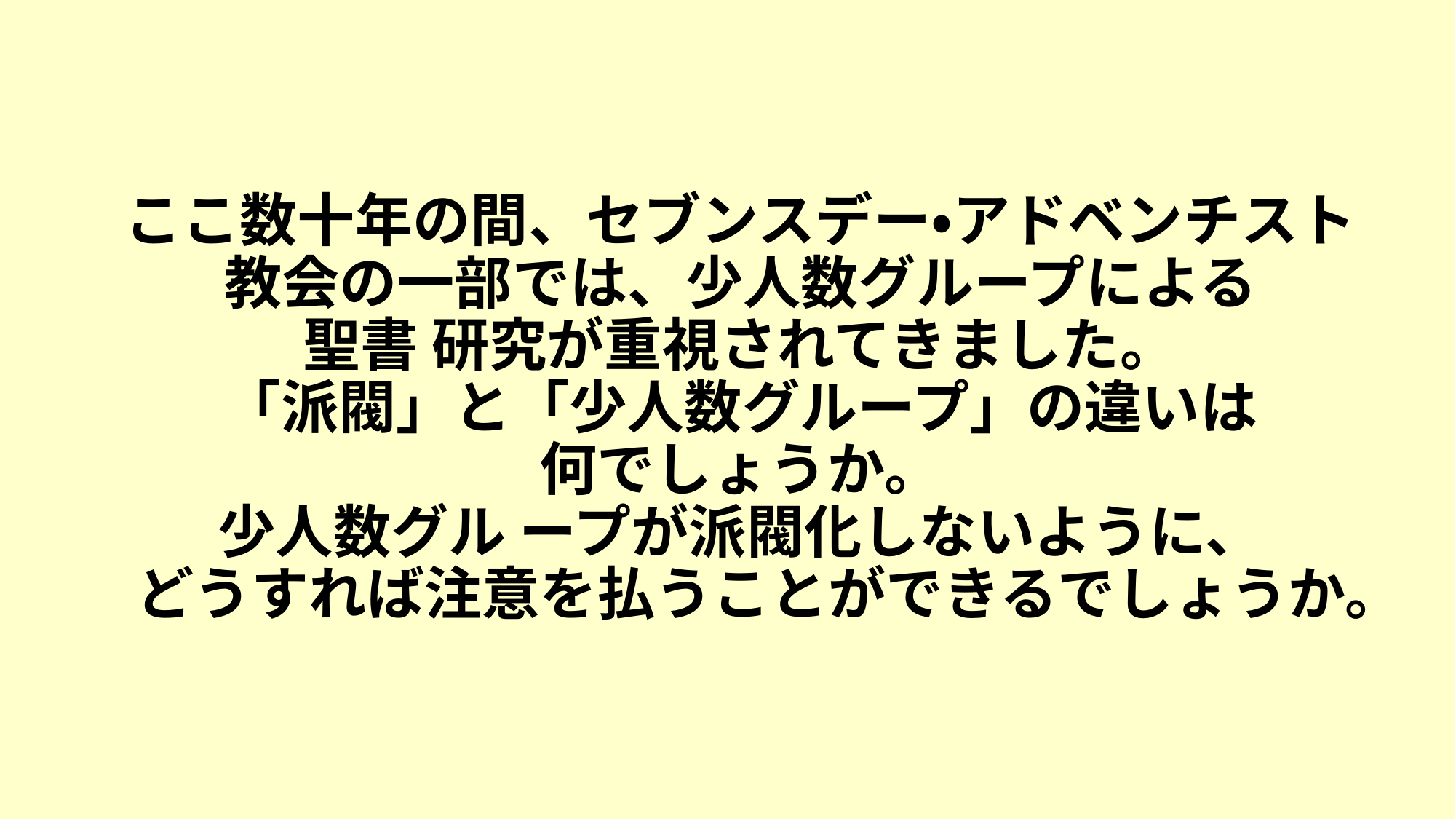

# ここ数十年の間、セブンスデー・アドベンチスト教会の一部では、少人数グループによる 聖書 研究が重視されてきました。 「派閥」と「少人数グループ」の違いは 何でしょうか。 少人数グル ープが派閥化しないように、 どうすれば注意を払うことができるでしょうか。